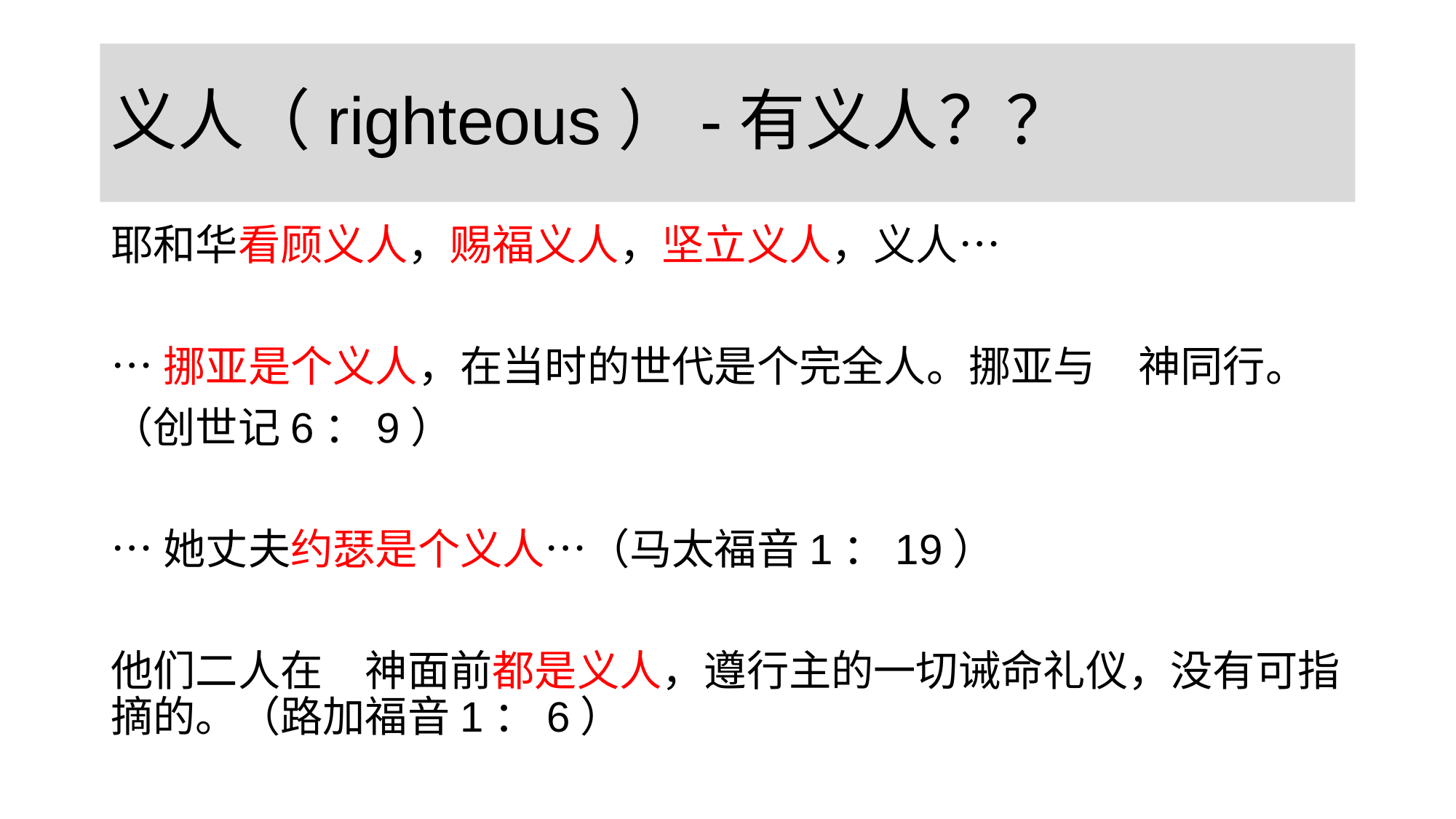

# 义人（righteous）-有义人？？
耶和华看顾义人，赐福义人，坚立义人，义人…

…挪亚是个义人，在当时的世代是个完全人。挪亚与　神同行。
（创世记6：9）

…她丈夫约瑟是个义人…（马太福音1：19）

他们二人在　神面前都是义人，遵行主的一切诫命礼仪，没有可指摘的。（路加福音1：6）